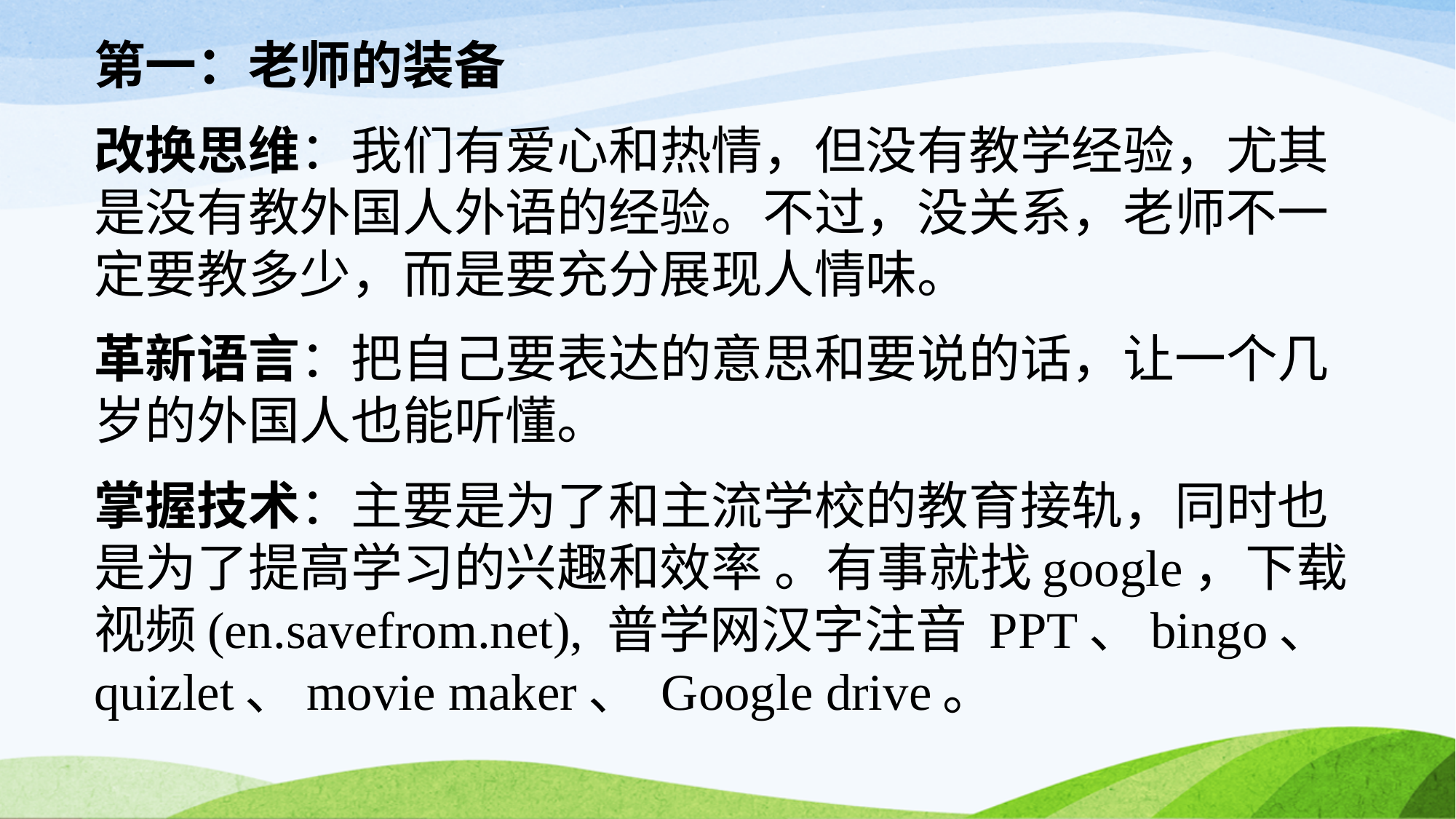

第一：老师的装备
改换思维：我们有爱心和热情，但没有教学经验，尤其是没有教外国人外语的经验。不过，没关系，老师不一定要教多少，而是要充分展现人情味。
革新语言：把自己要表达的意思和要说的话，让一个几岁的外国人也能听懂。
掌握技术：主要是为了和主流学校的教育接轨，同时也是为了提高学习的兴趣和效率 。有事就找google，下载视频(en.savefrom.net), 普学网汉字注音 PPT、bingo、quizlet、movie maker、 Google drive。